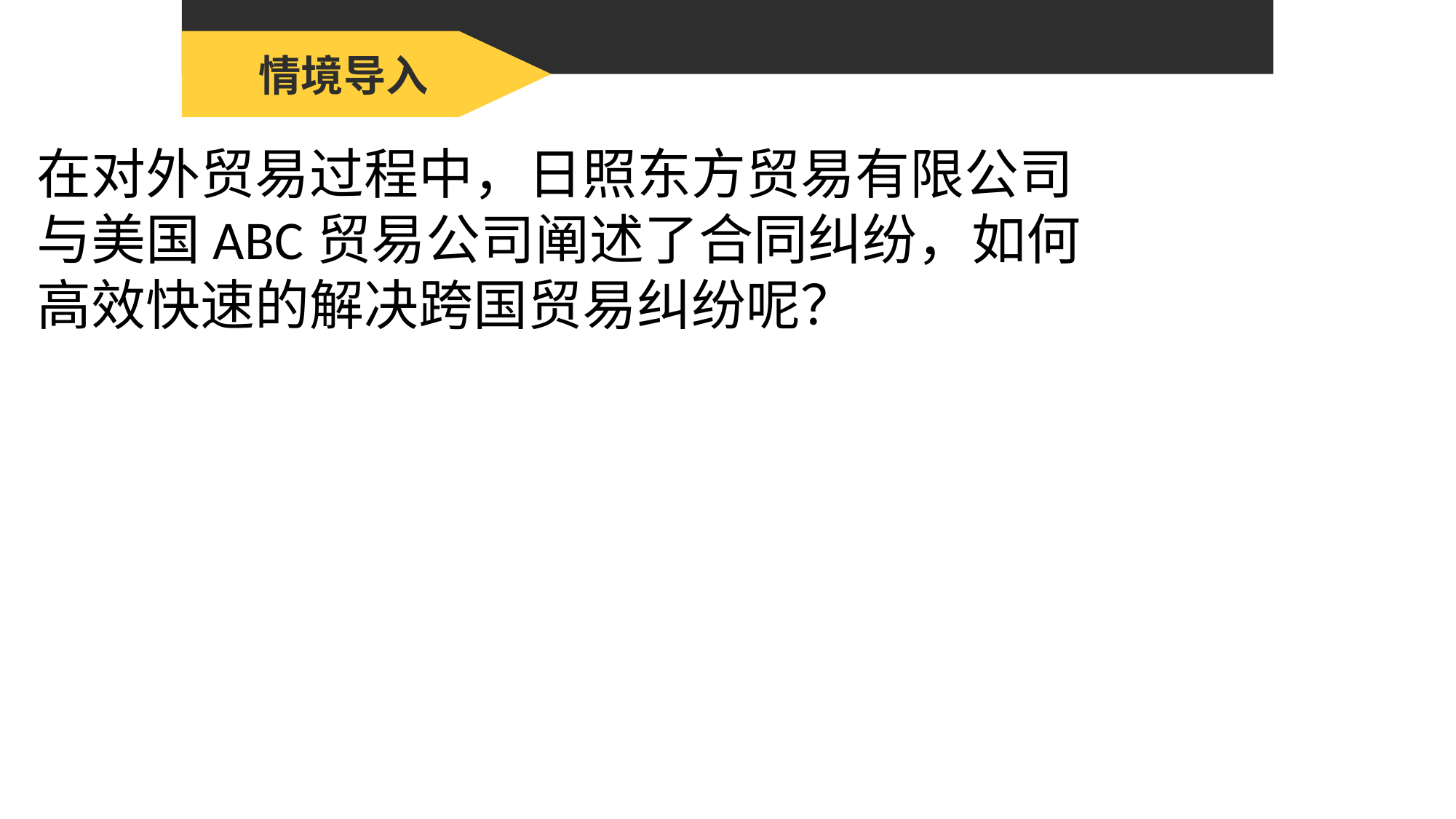

情境导入
在对外贸易过程中，日照东方贸易有限公司与美国ABC贸易公司阐述了合同纠纷，如何高效快速的解决跨国贸易纠纷呢？